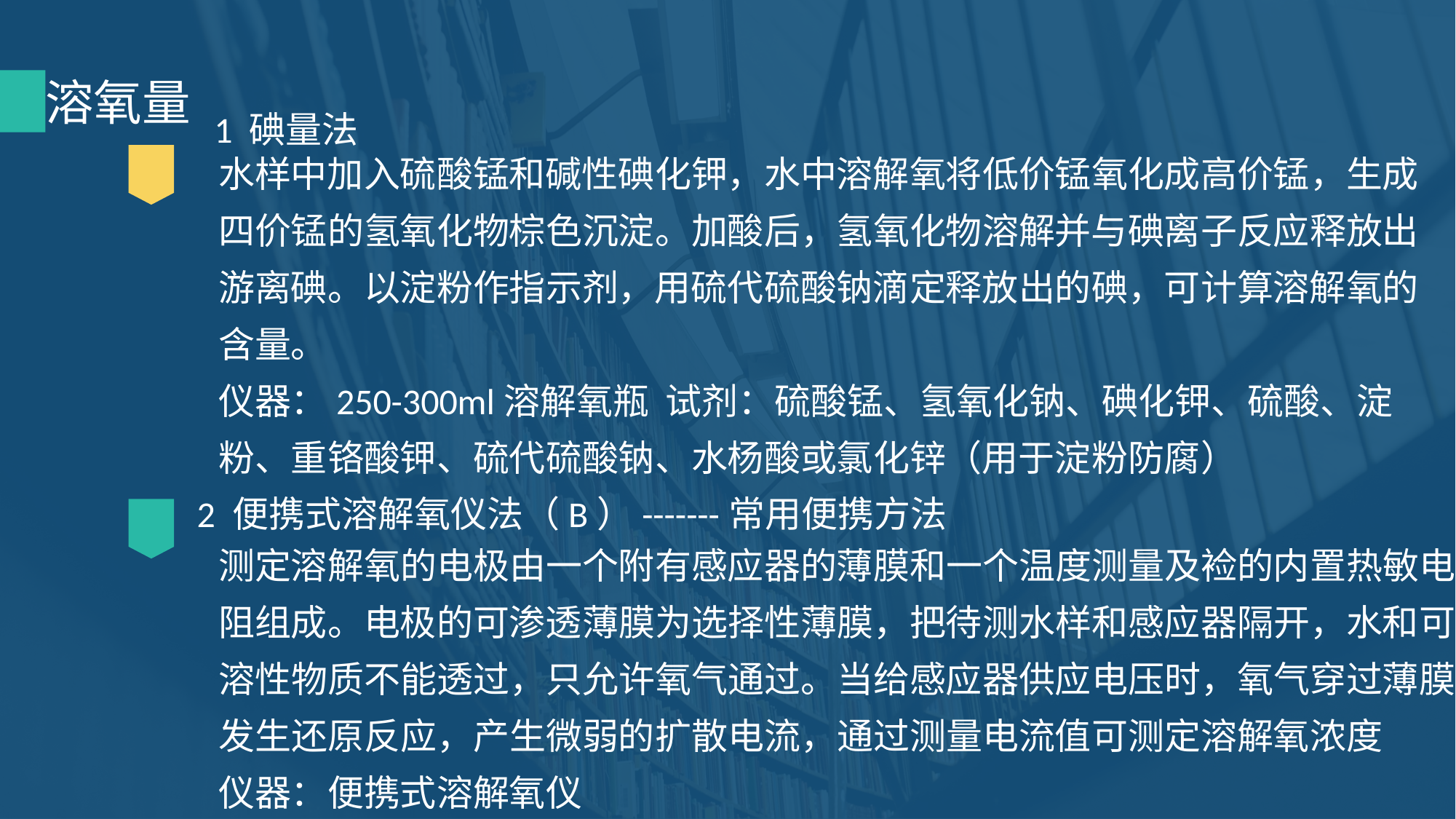

溶氧量
1 碘量法
水样中加入硫酸锰和碱性碘化钾，水中溶解氧将低价锰氧化成高价锰，生成四价锰的氢氧化物棕色沉淀。加酸后，氢氧化物溶解并与碘离子反应释放出游离碘。以淀粉作指示剂，用硫代硫酸钠滴定释放出的碘，可计算溶解氧的含量。
仪器：250-300ml溶解氧瓶  试剂：硫酸锰、氢氧化钠、碘化钾、硫酸、淀粉、重铬酸钾、硫代硫酸钠、水杨酸或氯化锌（用于淀粉防腐）

2 便携式溶解氧仪法（B）-------常用便携方法

测定溶解氧的电极由一个附有感应器的薄膜和一个温度测量及裣的内置热敏电阻组成。电极的可渗透薄膜为选择性薄膜，把待测水样和感应器隔开，水和可溶性物质不能透过，只允许氧气通过。当给感应器供应电压时，氧气穿过薄膜发生还原反应，产生微弱的扩散电流，通过测量电流值可测定溶解氧浓度
仪器：便携式溶解氧仪